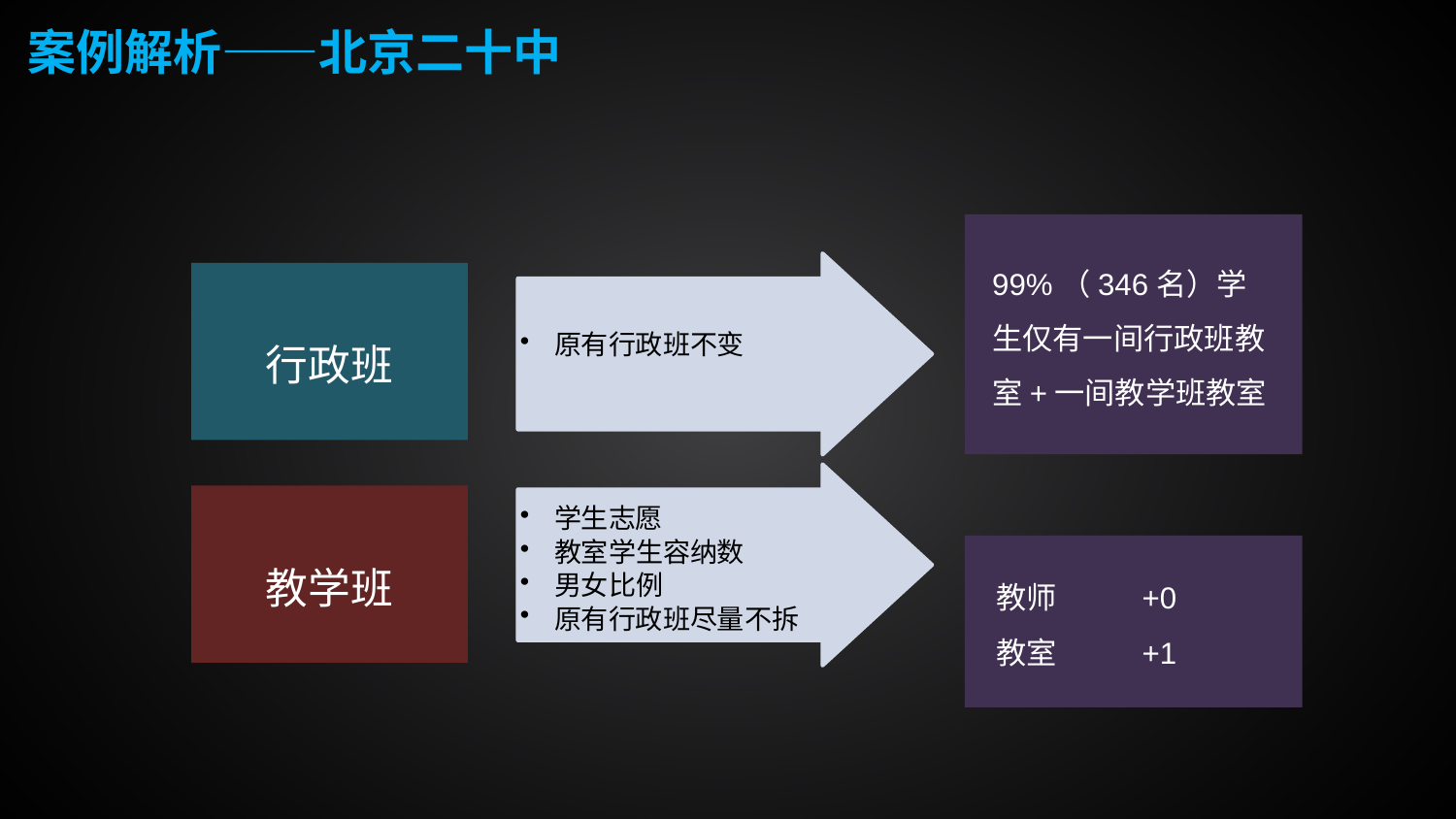

案例解析——北京二十中

99%（346名）学生仅有一间行政班教室+一间教学班教室

原有行政班不变
行政班
学生志愿
教室学生容纳数
男女比例
原有行政班尽量不拆
教学班

教师	+0
教室	+1